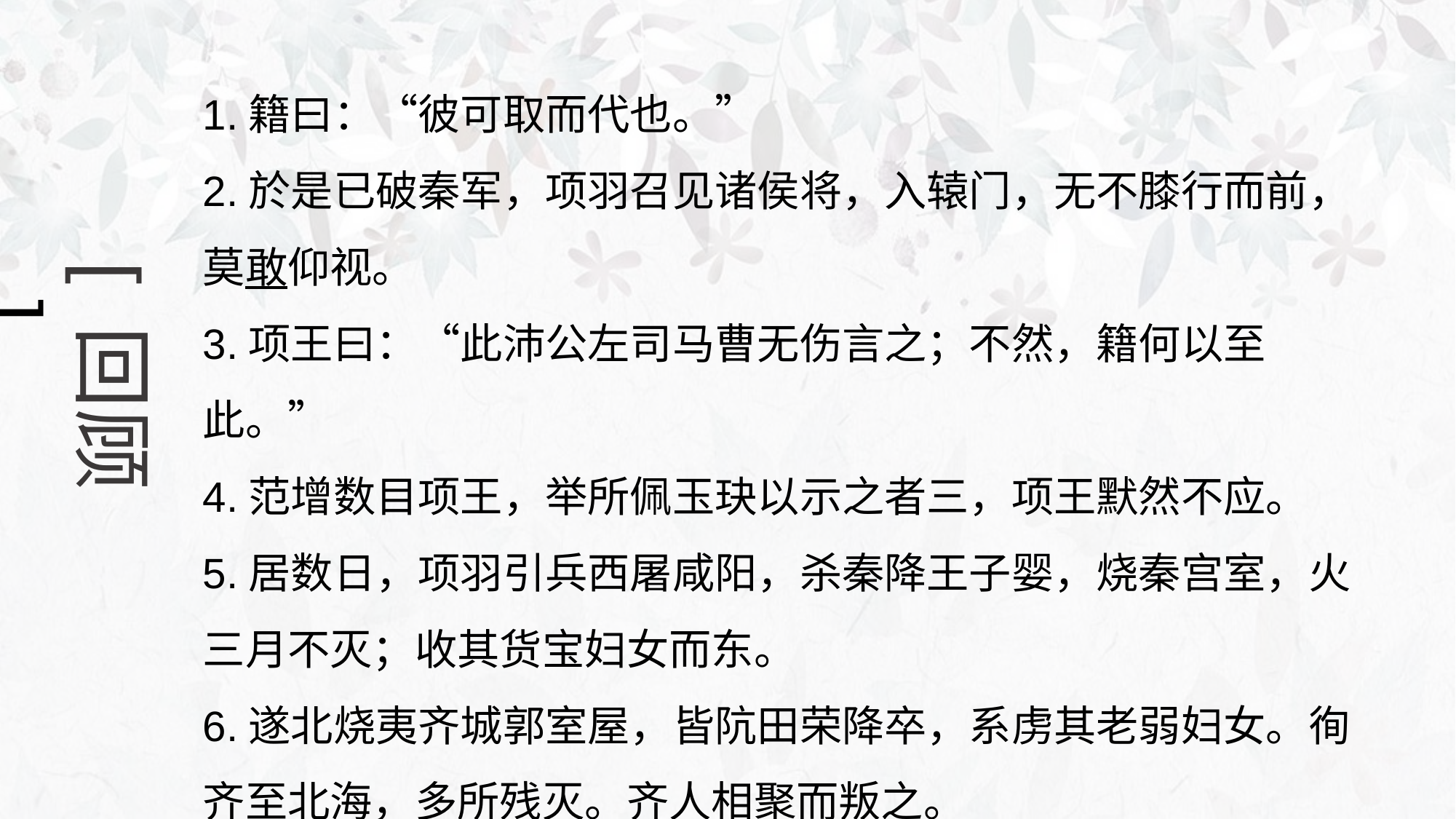

1.籍曰：“彼可取而代也。”
2.於是已破秦军，项羽召见诸侯将，入辕门，无不膝行而前，莫敢仰视。
3.项王曰：“此沛公左司马曹无伤言之；不然，籍何以至此。”
4.范增数目项王，举所佩玉玦以示之者三，项王默然不应。
5.居数日，项羽引兵西屠咸阳，杀秦降王子婴，烧秦宫室，火三月不灭；收其货宝妇女而东。
6.遂北烧夷齐城郭室屋，皆阬田荣降卒，系虏其老弱妇女。徇齐至北海，多所残灭。齐人相聚而叛之。
[ 回顾 ]